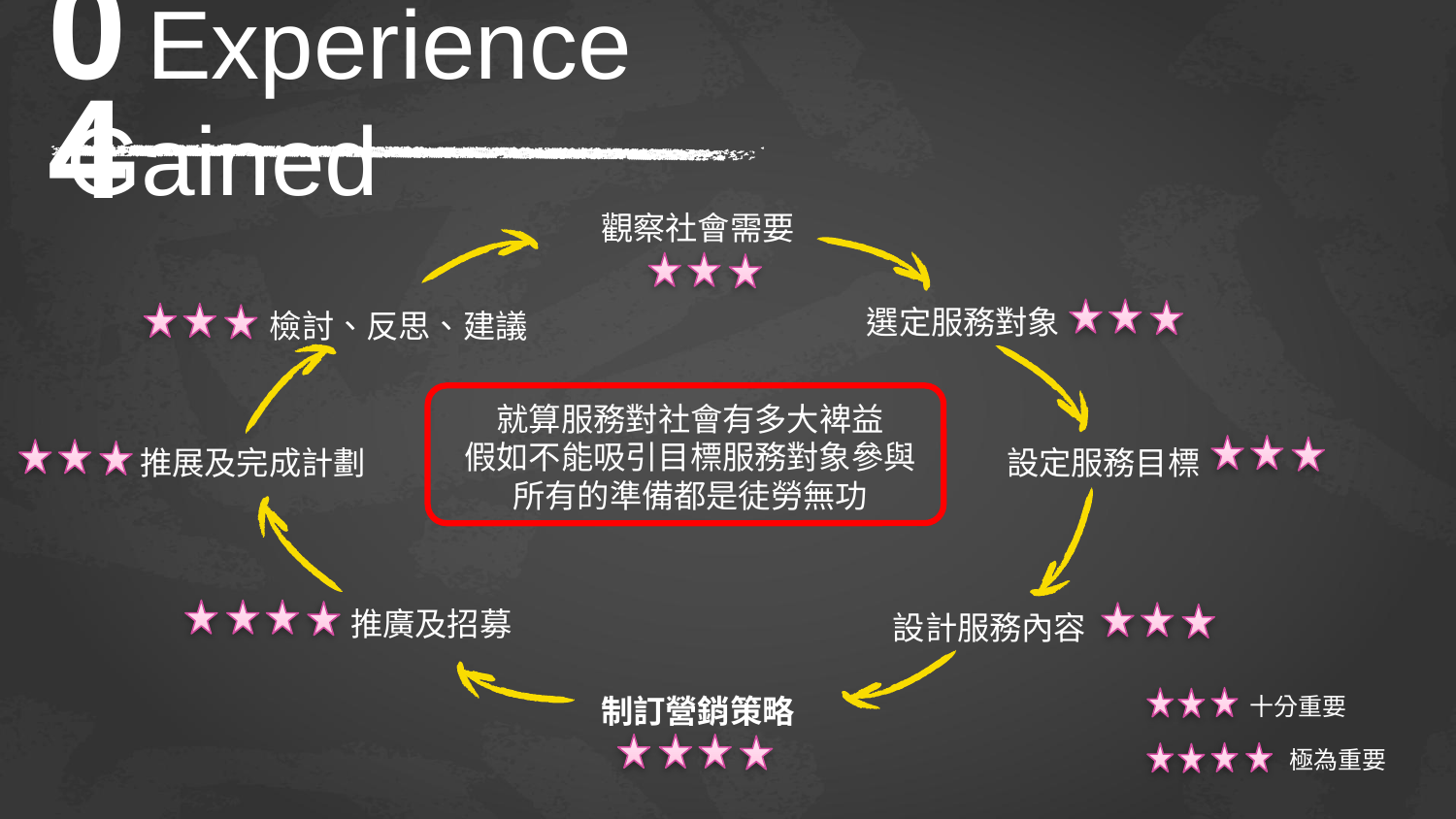

Experience Gained
04

觀察社會需要

選定服務對象
檢討、反思、建議

就算服務對社會有多大裨益
假如不能吸引目標服務對象參與所有的準備都是徒勞無功
推展及完成計劃
設定服務目標

推廣及招募

設計服務內容

制訂營銷策略
十分重要

極為重要